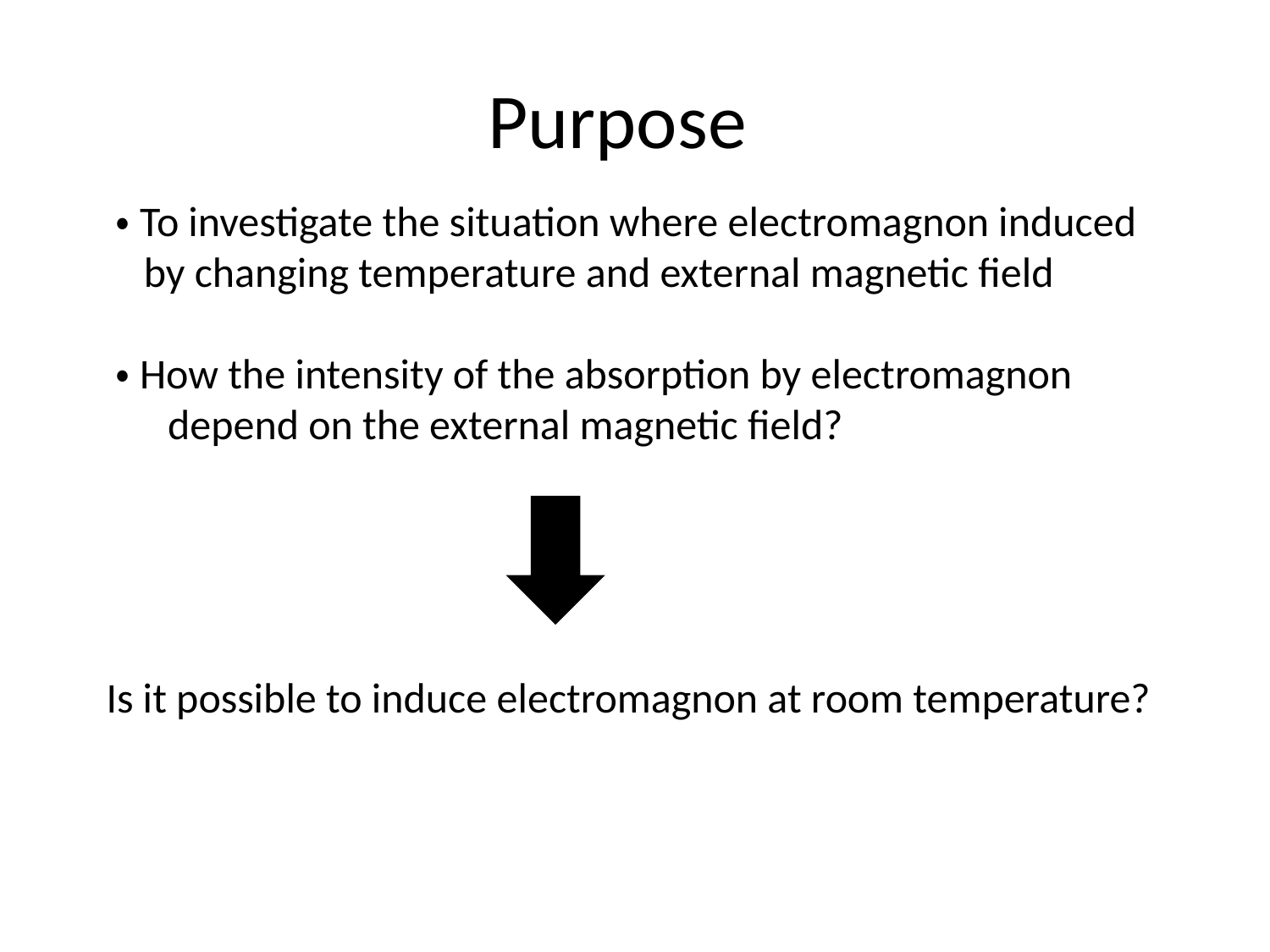

# Purpose
・To investigate the situation where electromagnon induced
   by changing temperature and external magnetic field

・How the intensity of the absorption by electromagnon
　depend on the external magnetic field?

Is it possible to induce electromagnon at room temperature?